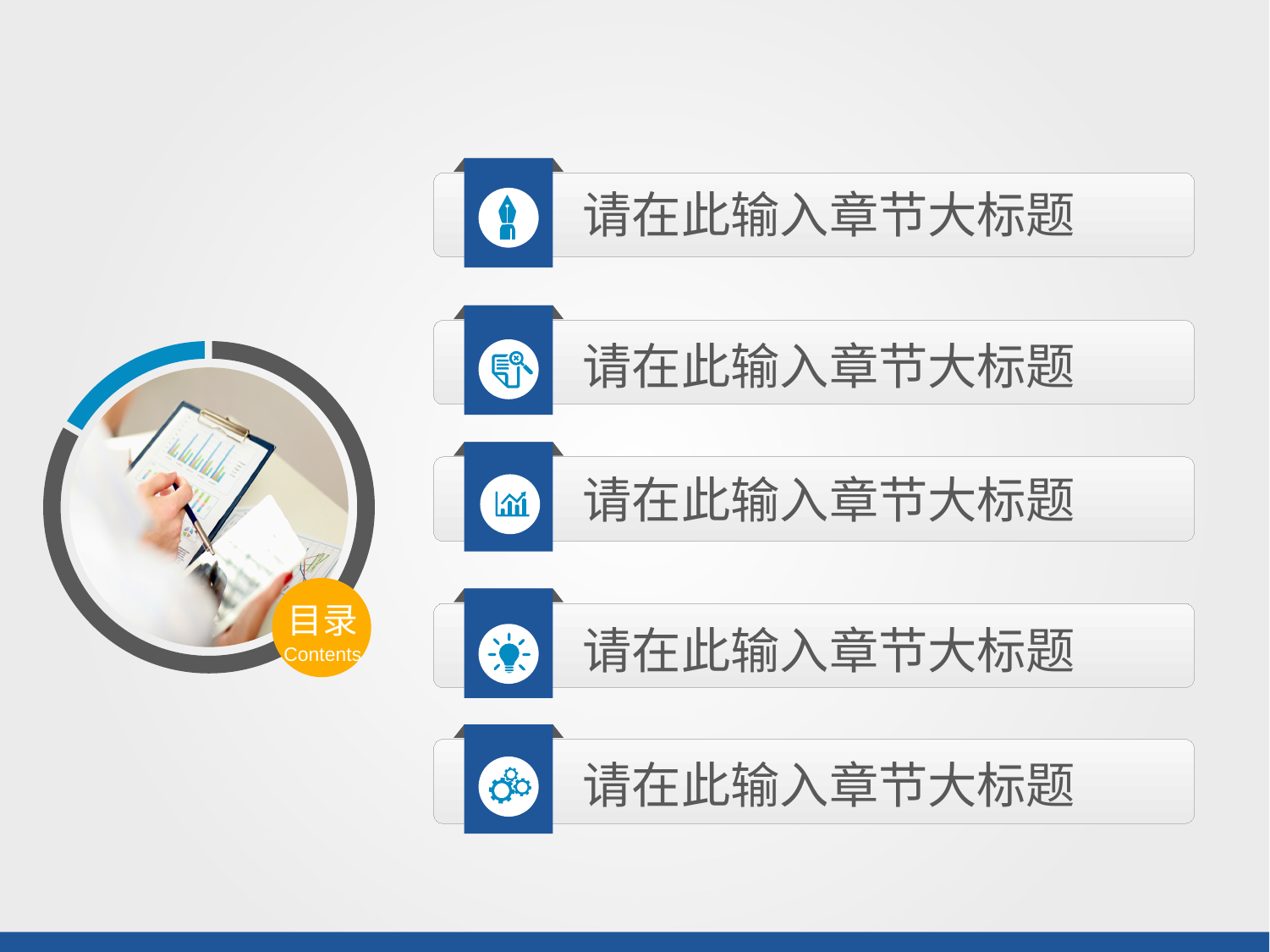

请在此输入章节大标题

请在此输入章节大标题

目录
Contents

请在此输入章节大标题

请在此输入章节大标题

请在此输入章节大标题